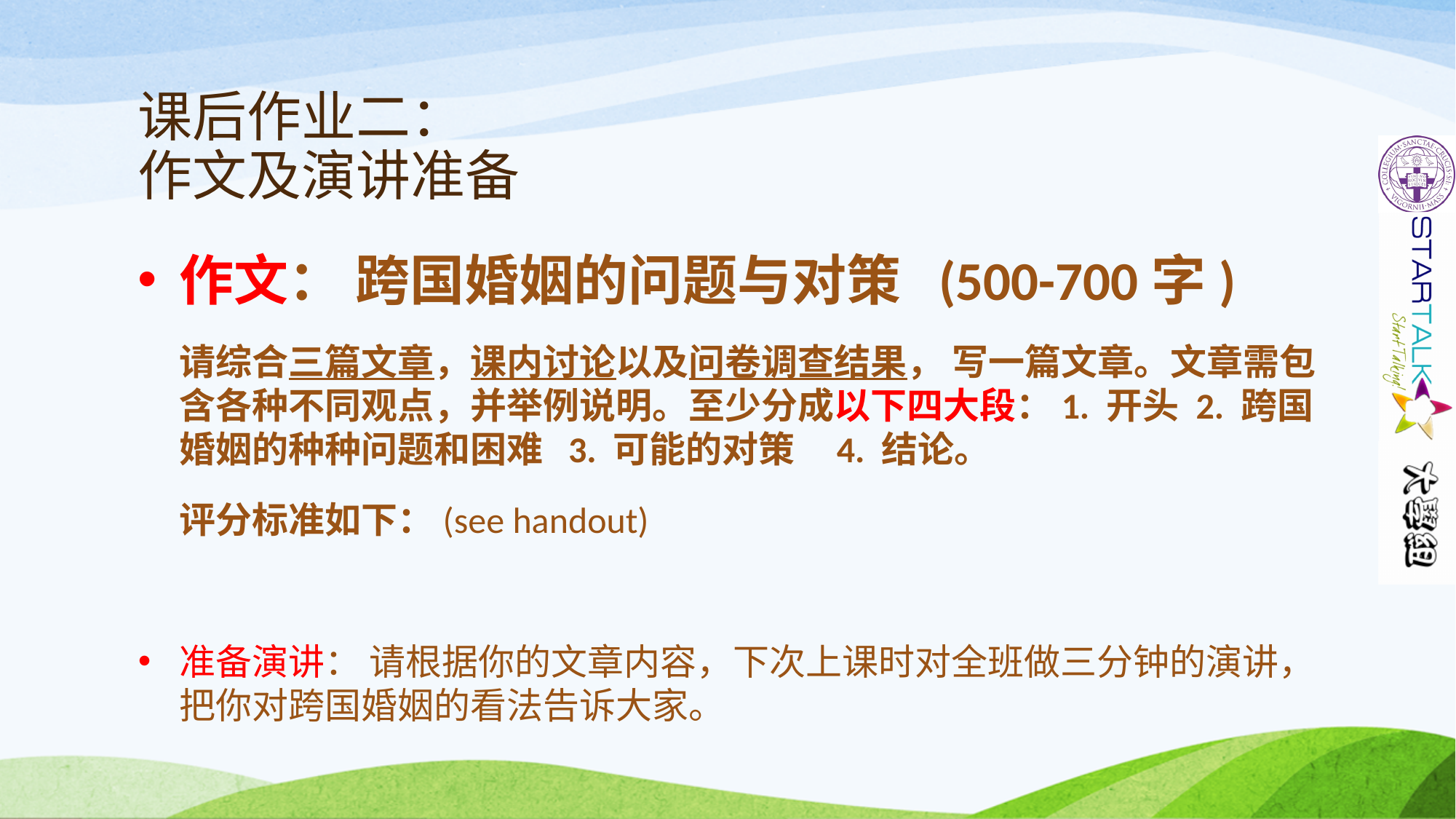

# 课后作业二： 作文及演讲准备
作文： 跨国婚姻的问题与对策  (500-700字)
	请综合三篇文章，课内讨论以及问卷调查结果， 写一篇文章。文章需包含各种不同观点，并举例说明。至少分成以下四大段：1. 开头 2. 跨国婚姻的种种问题和困难  3. 可能的对策    4. 结论。
	评分标准如下：(see handout)

准备演讲： 请根据你的文章内容，下次上课时对全班做三分钟的演讲，把你对跨国婚姻的看法告诉大家。